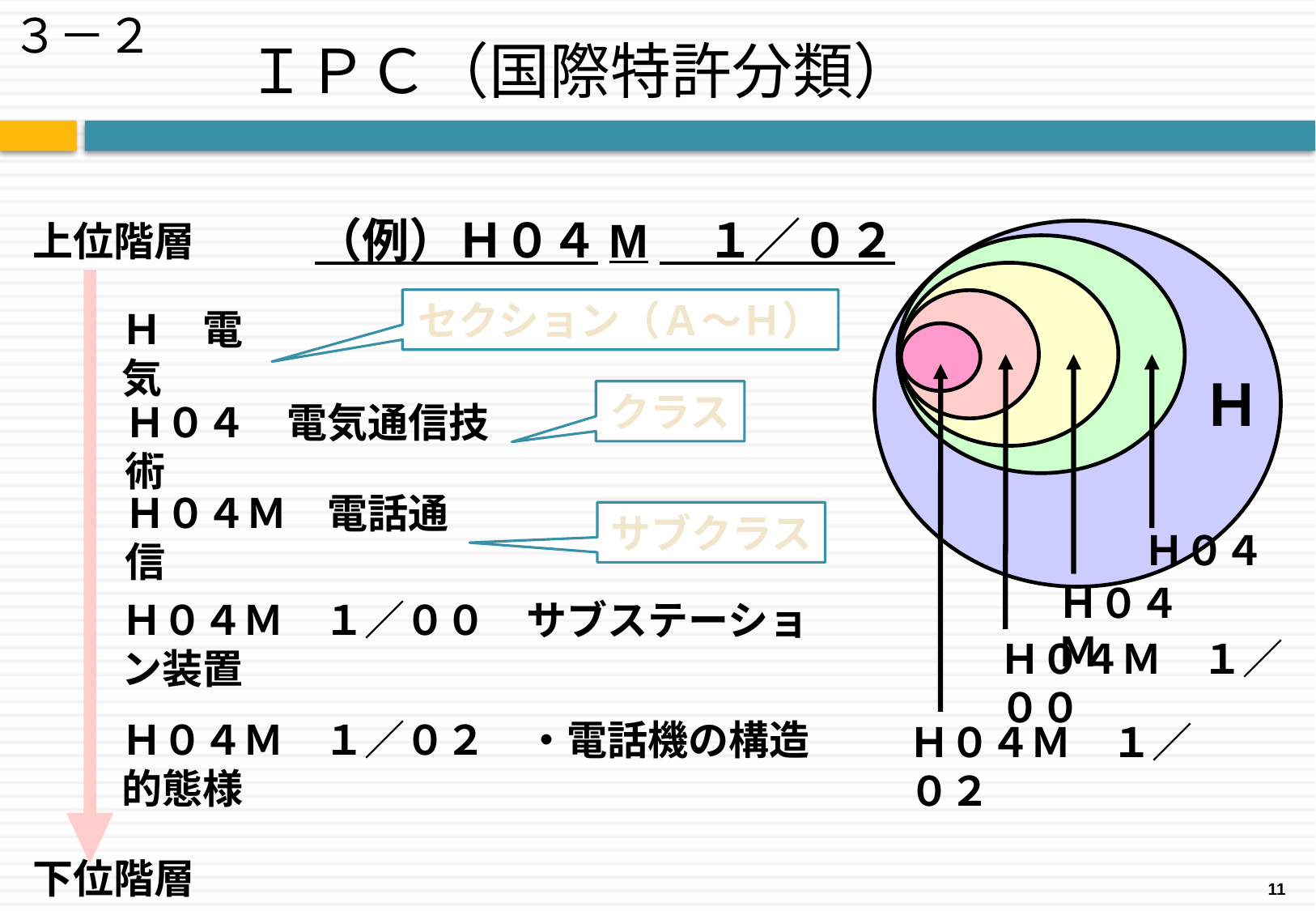

３－２
# ＩＰＣ（国際特許分類）
（例）Ｈ０４M　１／０２
上位階層

Ｈ

Ｈ０４

Ｈ０４Ｍ

セクション（Ａ～Ｈ）

Ｈ０４Ｍ　１／００
Ｈ　電気

Ｈ０４Ｍ　１／０２
クラス
Ｈ０４　電気通信技術
サブクラス
Ｈ０４Ｍ　電話通信
Ｈ０４Ｍ　１／００　サブステーション装置
Ｈ０４Ｍ　１／０２　・電話機の構造的態様
下位階層
11